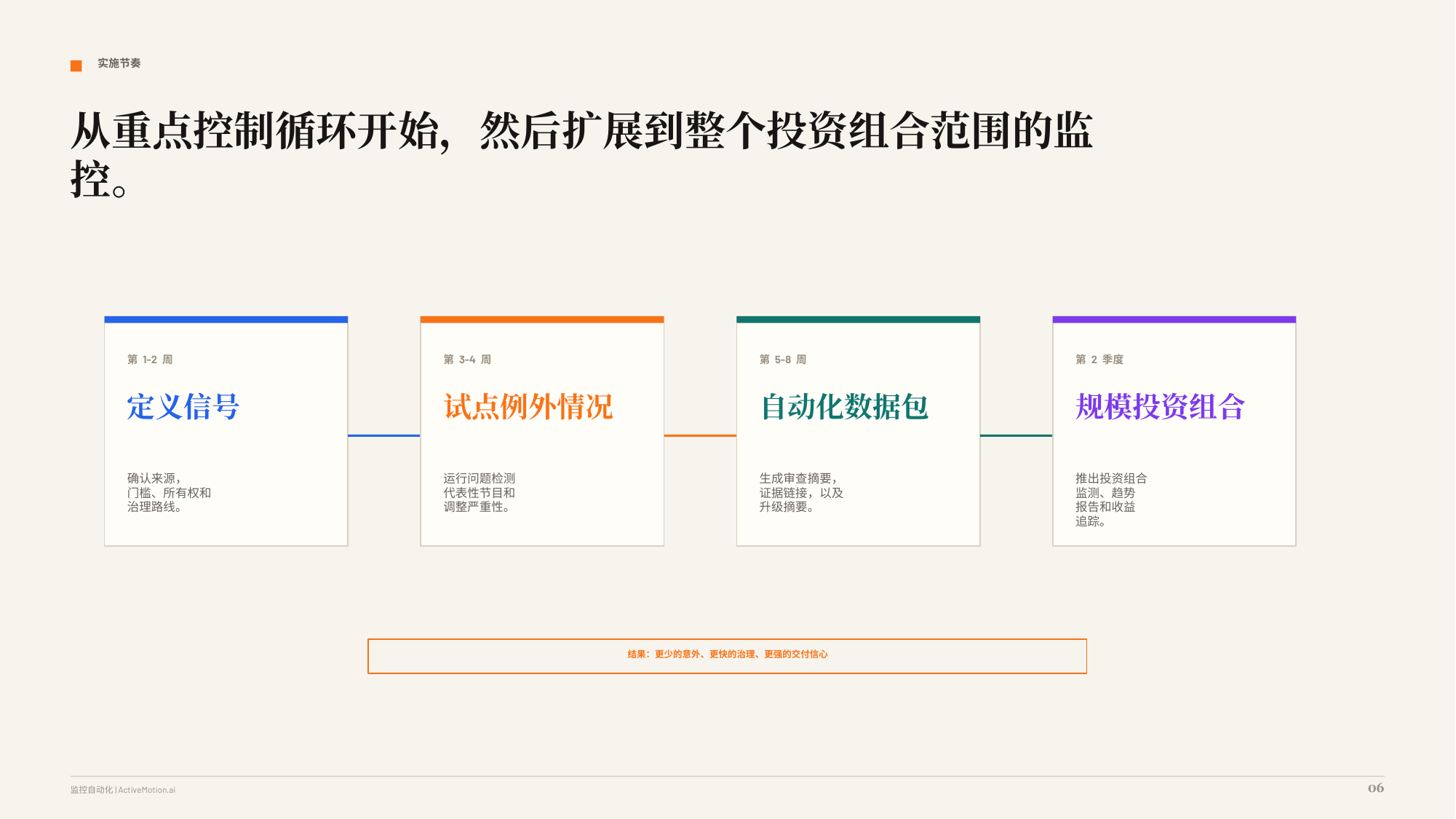

实施节奏

从重点控制循环开始，然后扩展到整个投资组合范围的监控。

第 1-2 周
第 3-4 周
第 5-8 周
第 2 季度
定义信号
试点例外情况
自动化数据包
规模投资组合

确认来源，
门槛、所有权和
治理路线。
运行问题检测
代表性节目和
调整严重性。
生成审查摘要，
证据链接，以及
升级摘要。
推出投资组合
监测、趋势
报告和收益
追踪。

结果：更少的意外、更快的治理、更强的交付信心

06
监控自动化| ActiveMotion.ai